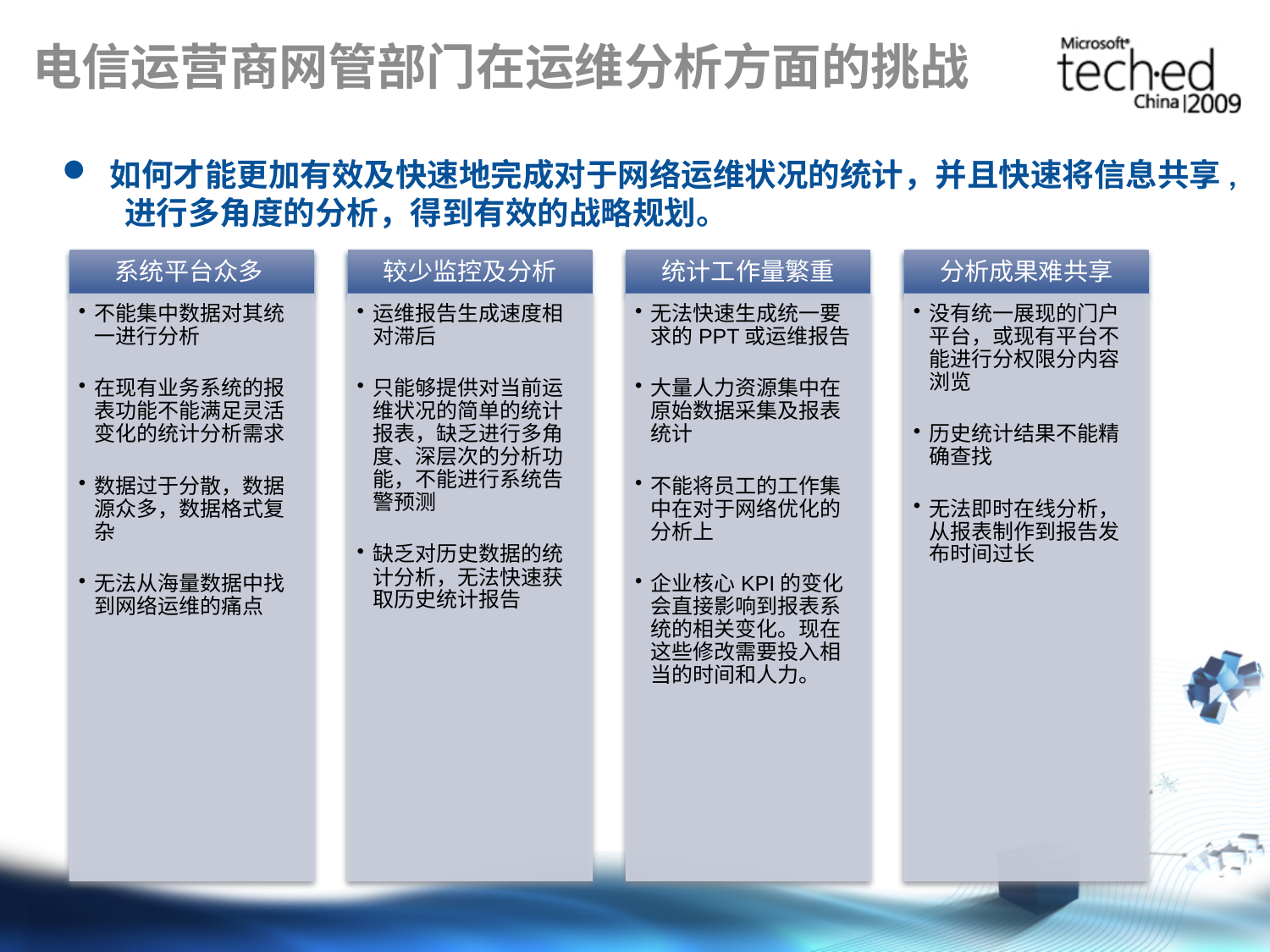

# 电信运营商网管部门在运维分析方面的挑战
如何才能更加有效及快速地完成对于网络运维状况的统计，并且快速将信息共享, 进行多角度的分析，得到有效的战略规划。
系统平台众多
不能集中数据对其统一进行分析

在现有业务系统的报表功能不能满足灵活变化的统计分析需求

数据过于分散，数据源众多，数据格式复杂

无法从海量数据中找到网络运维的痛点

较少监控及分析
运维报告生成速度相对滞后

只能够提供对当前运维状况的简单的统计报表，缺乏进行多角度、深层次的分析功能，不能进行系统告警预测

缺乏对历史数据的统计分析，无法快速获取历史统计报告

统计工作量繁重
无法快速生成统一要求的PPT或运维报告

大量人力资源集中在原始数据采集及报表统计

不能将员工的工作集中在对于网络优化的分析上

企业核心KPI的变化会直接影响到报表系统的相关变化。现在这些修改需要投入相当的时间和人力。
分析成果难共享
没有统一展现的门户平台，或现有平台不能进行分权限分内容浏览

历史统计结果不能精确查找

无法即时在线分析，从报表制作到报告发布时间过长